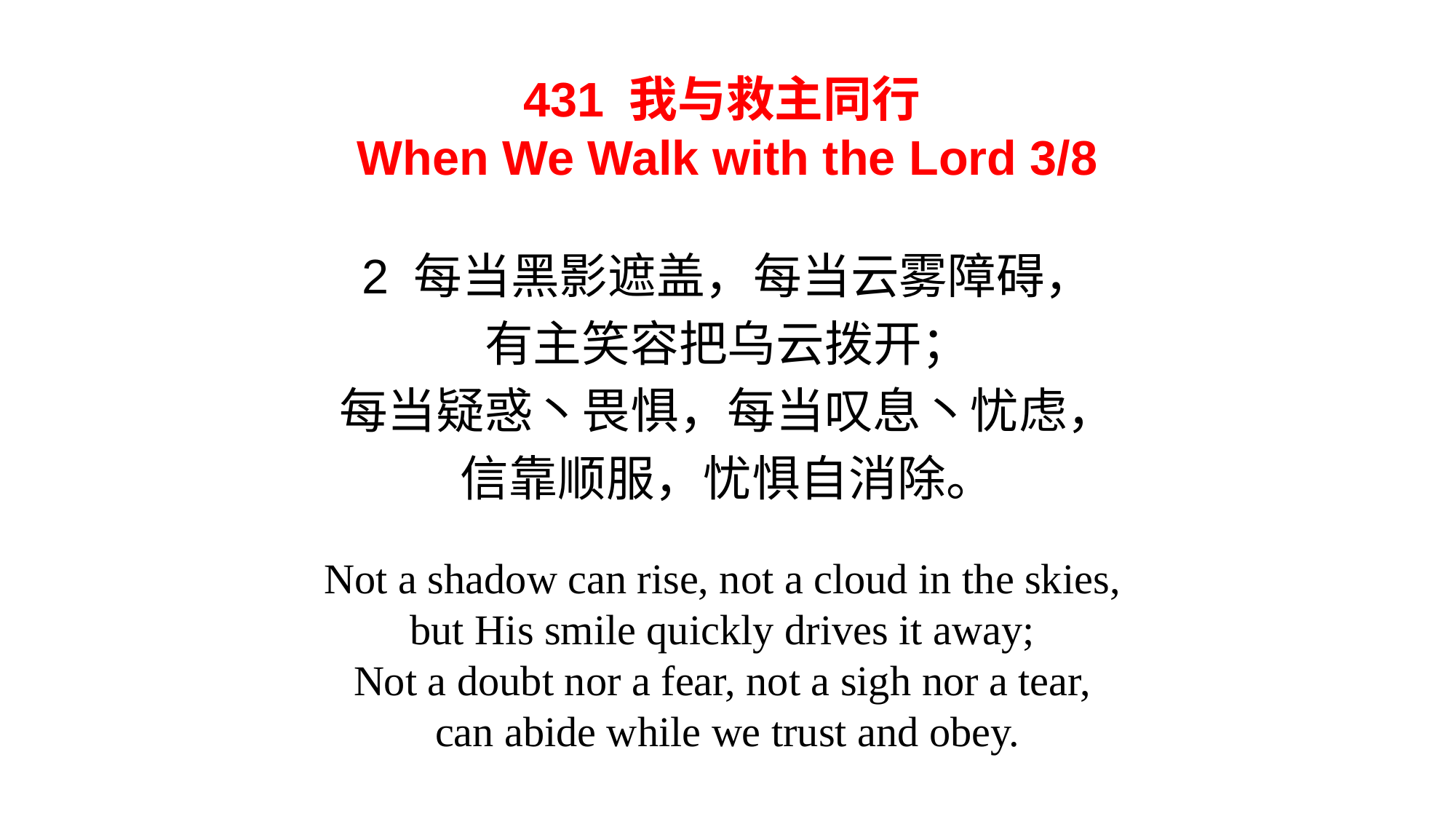

# 431 我与救主同行 When We Walk with the Lord 3/8
2 每当黑影遮盖，每当云雾障碍，
有主笑容把乌云拨开；
每当疑惑丶畏惧，每当叹息丶忧虑，
信靠顺服，忧惧自消除。

Not a shadow can rise, not a cloud in the skies,
but His smile quickly drives it away;
Not a doubt nor a fear, not a sigh nor a tear,
can abide while we trust and obey.